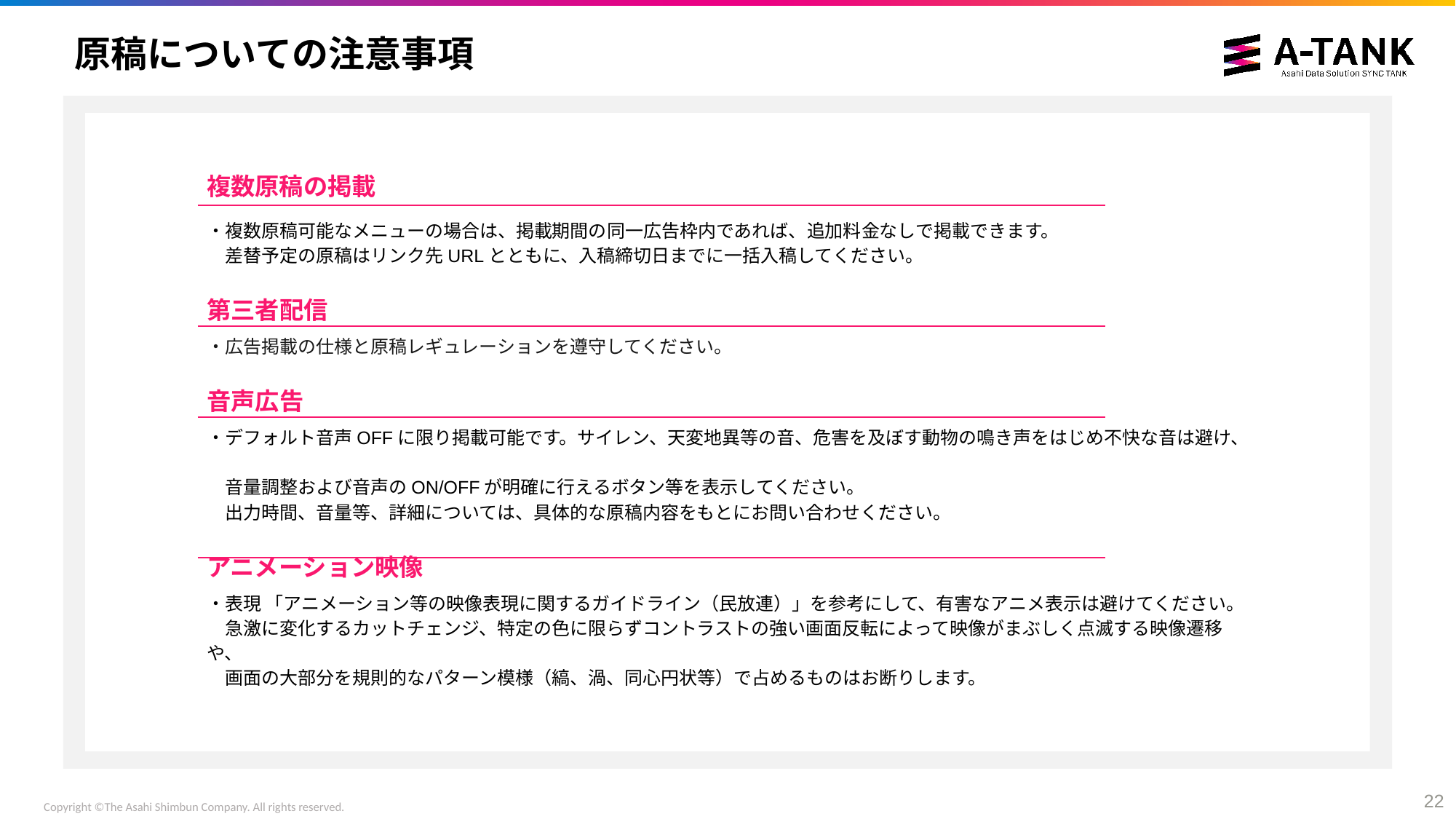

# 原稿についての注意事項

複数原稿の掲載

・複数原稿可能なメニューの場合は、掲載期間の同一広告枠内であれば、追加料金なしで掲載できます。
　差替予定の原稿はリンク先URLとともに、入稿締切日までに一括入稿してください。
第三者配信

・広告掲載の仕様と原稿レギュレーションを遵守してください。

音声広告

・デフォルト音声OFFに限り掲載可能です。サイレン、天変地異等の音、危害を及ぼす動物の鳴き声をはじめ不快な音は避け、
　音量調整および音声のON/OFFが明確に行えるボタン等を表示してください。
　出力時間、音量等、詳細については、具体的な原稿内容をもとにお問い合わせください。

アニメーション映像

・表現 「アニメーション等の映像表現に関するガイドライン（民放連）」を参考にして、有害なアニメ表示は避けてください。
　急激に変化するカットチェンジ、特定の色に限らずコントラストの強い画面反転によって映像がまぶしく点滅する映像遷移や、
　画面の大部分を規則的なパターン模様（縞、渦、同心円状等）で占めるものはお断りします。
22